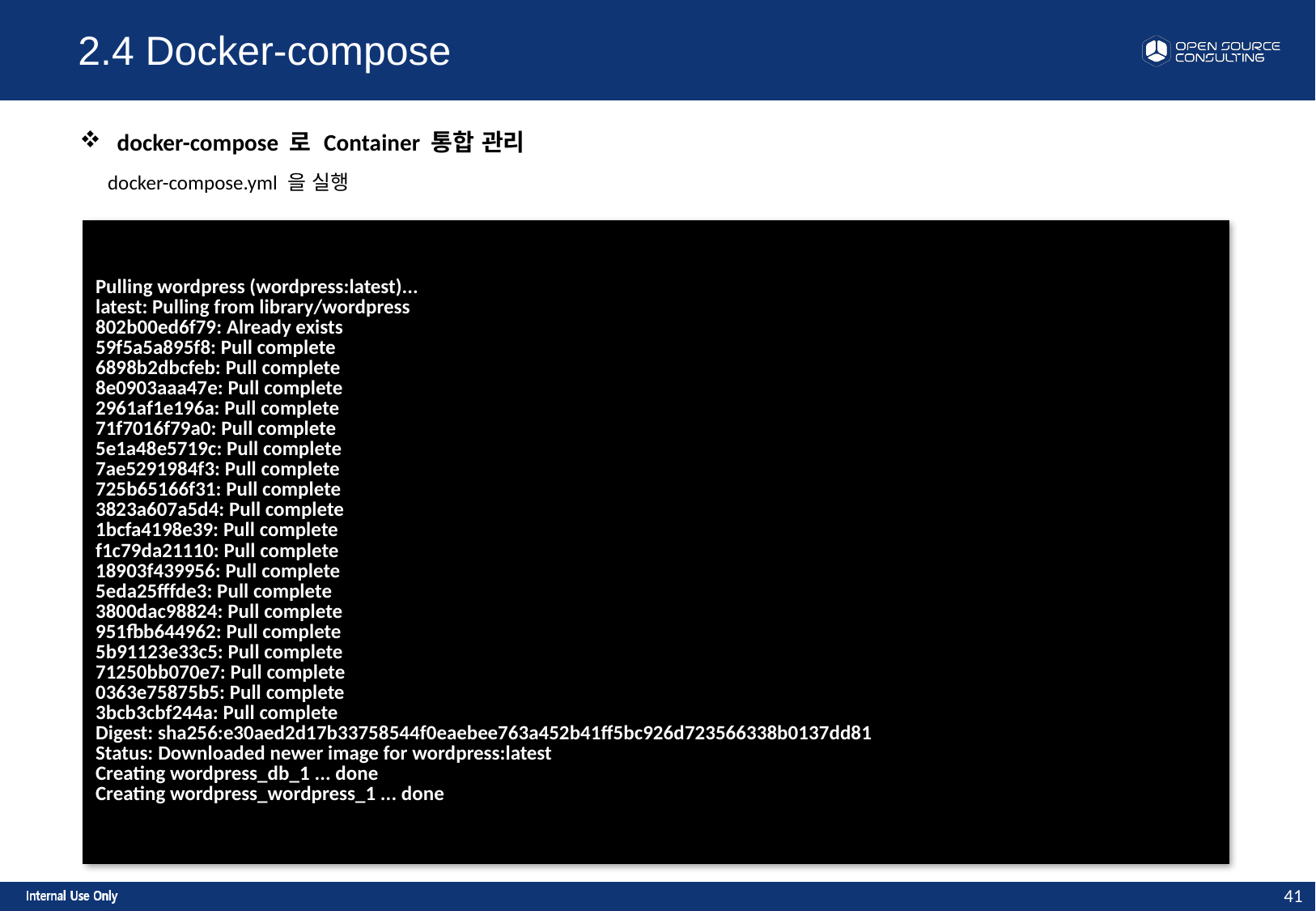

2.4 Docker-compose
 docker-compose 로 Container 통합 관리
      docker-compose.yml 을 실행

| Pulling wordpress (wordpress:latest)... latest: Pulling from library/wordpress 802b00ed6f79: Already exists 59f5a5a895f8: Pull complete 6898b2dbcfeb: Pull complete 8e0903aaa47e: Pull complete 2961af1e196a: Pull complete 71f7016f79a0: Pull complete 5e1a48e5719c: Pull complete 7ae5291984f3: Pull complete 725b65166f31: Pull complete 3823a607a5d4: Pull complete 1bcfa4198e39: Pull complete f1c79da21110: Pull complete 18903f439956: Pull complete 5eda25fffde3: Pull complete 3800dac98824: Pull complete 951fbb644962: Pull complete 5b91123e33c5: Pull complete 71250bb070e7: Pull complete 0363e75875b5: Pull complete 3bcb3cbf244a: Pull complete Digest: sha256:e30aed2d17b33758544f0eaebee763a452b41ff5bc926d723566338b0137dd81 Status: Downloaded newer image for wordpress:latest Creating wordpress\_db\_1 ... done Creating wordpress\_wordpress\_1 ... done |
| --- |
41